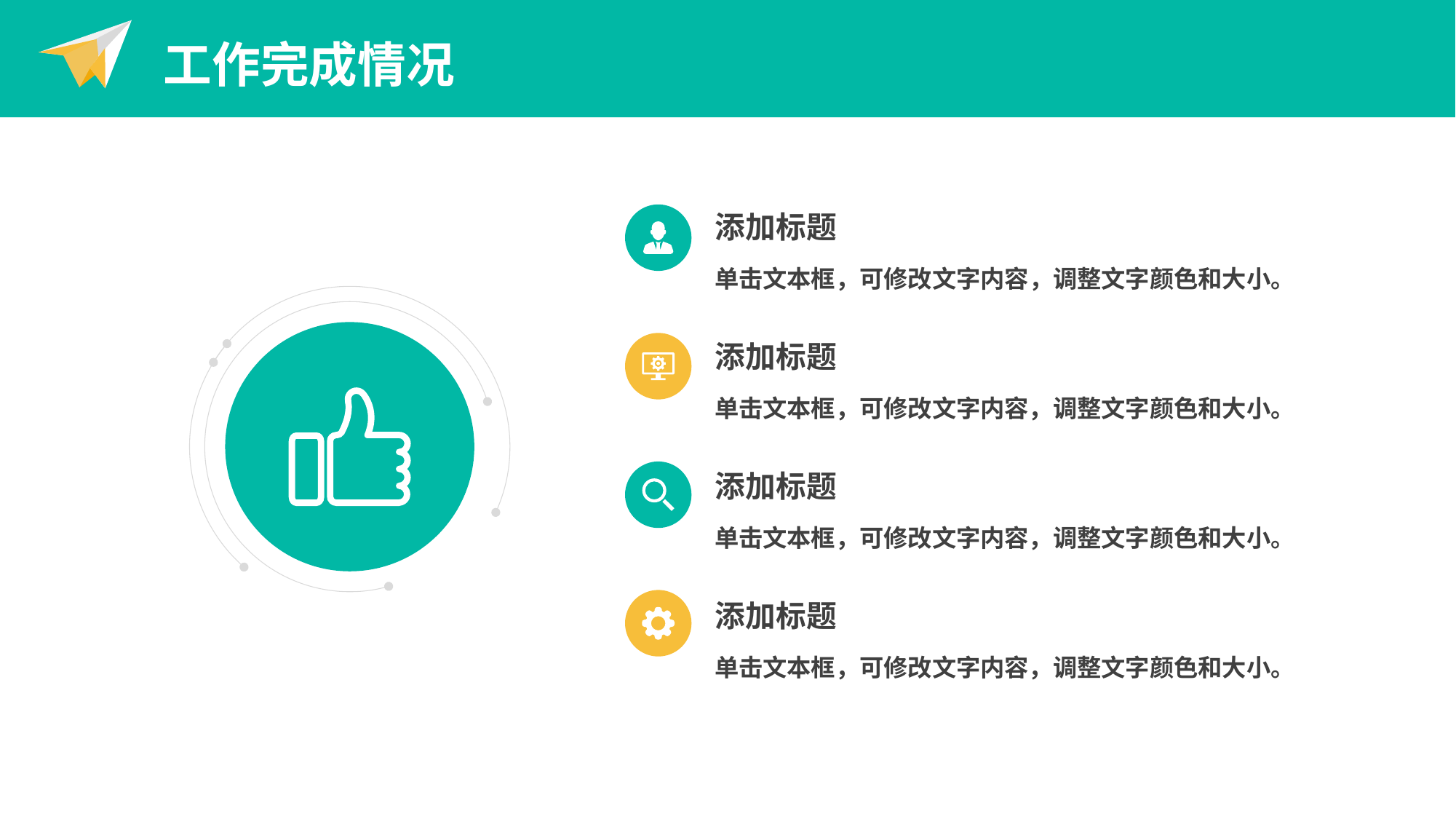

工作完成情况
添加标题
单击文本框，可修改文字内容，调整文字颜色和大小。

添加标题
单击文本框，可修改文字内容，调整文字颜色和大小。

添加标题
单击文本框，可修改文字内容，调整文字颜色和大小。

添加标题
单击文本框，可修改文字内容，调整文字颜色和大小。